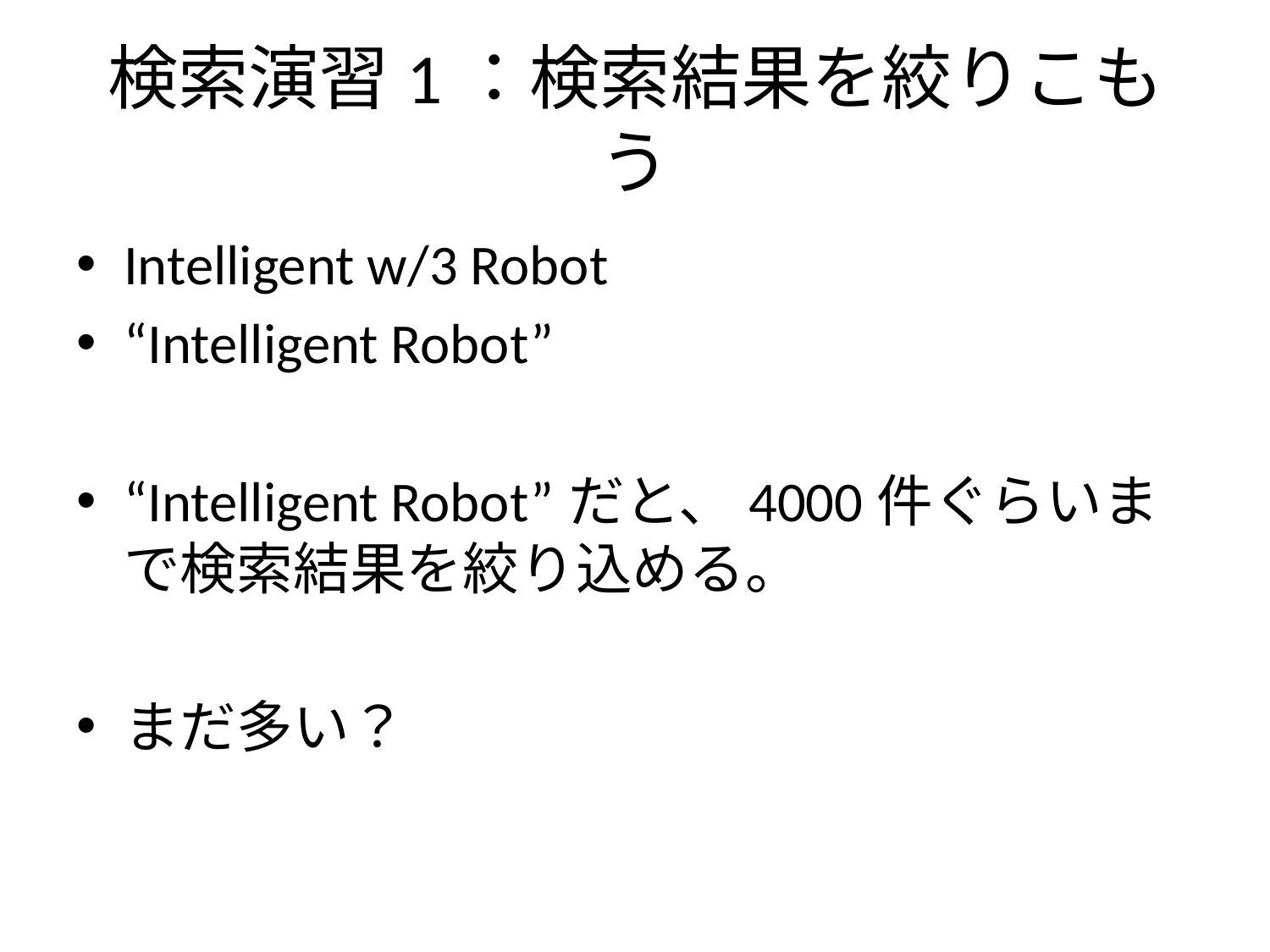

# 検索演習1：検索結果を絞りこもう
Intelligent w/3 Robot
“Intelligent Robot”

“Intelligent Robot”だと、4000件ぐらいまで検索結果を絞り込める。

まだ多い？